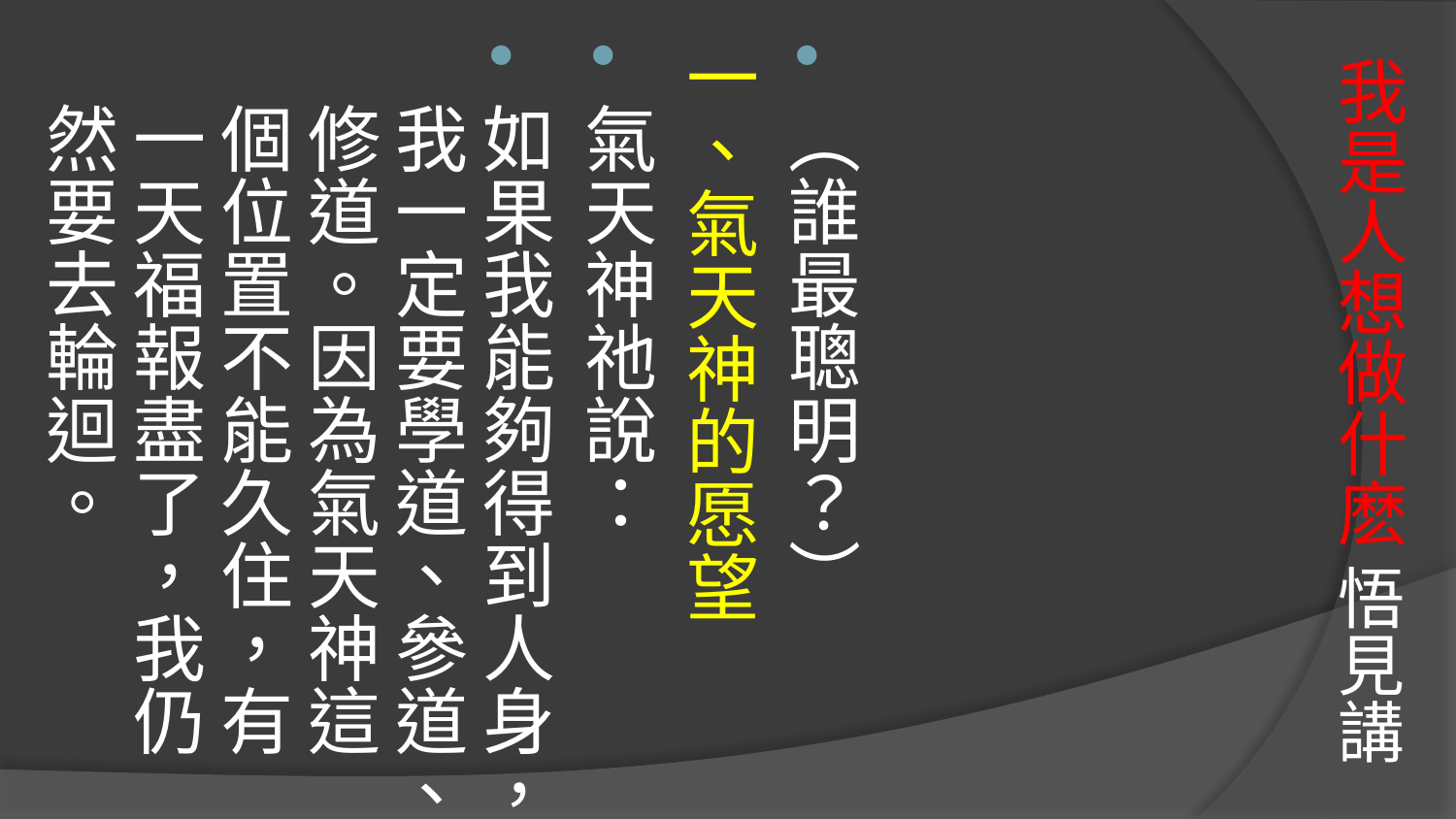

（誰最聰明？）
一、氣天神的愿望
氣天神祂說：
如果我能夠得到人身，我一定要學道、參道、修道。因為氣天神這個位置不能久住，有一天福報盡了，我仍然要去輪迴。
# 我是人想做什麽 悟見講